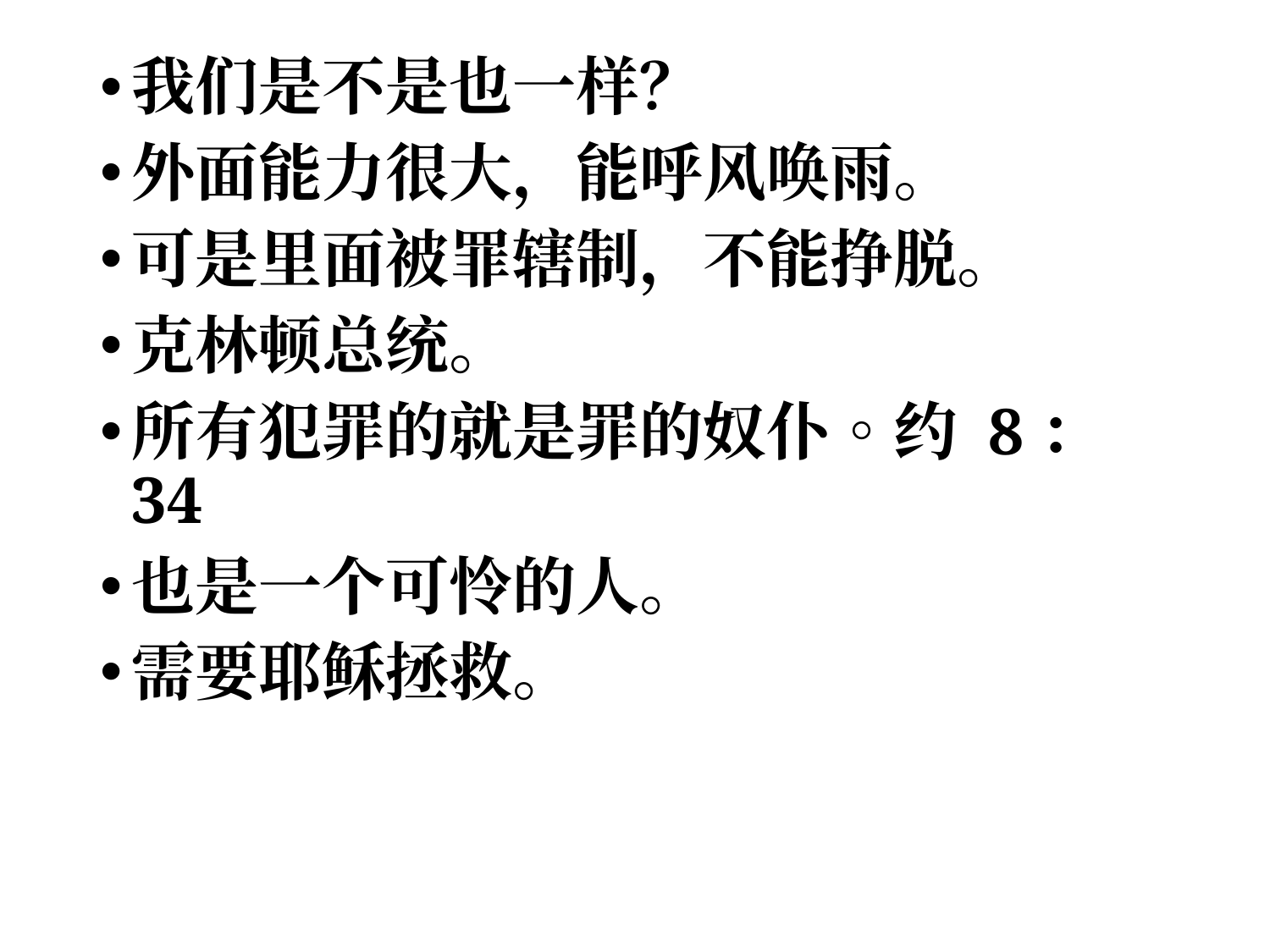

我们是不是也一样？
外面能力很大，能呼风唤雨。
可是里面被罪辖制，不能挣脱。
克林顿总统。
所有犯罪的就是罪的奴仆。约 8：34
也是一个可怜的人。
需要耶稣拯救。